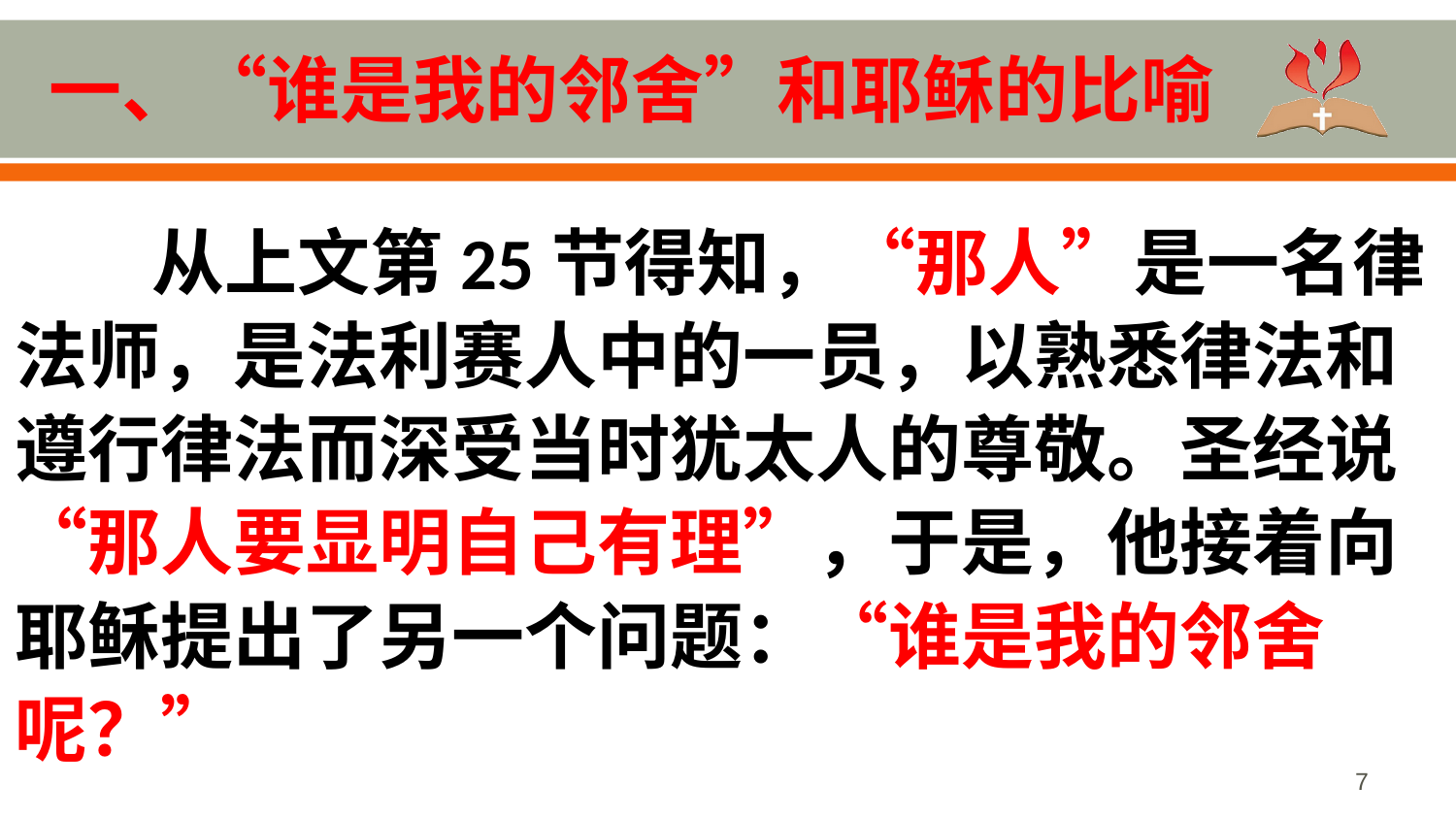

# 一、“谁是我的邻舍”和耶稣的比喻
从上文第25节得知，“那人”是一名律法师，是法利赛人中的一员，以熟悉律法和遵行律法而深受当时犹太人的尊敬。圣经说“那人要显明自己有理”，于是，他接着向耶稣提出了另一个问题：“谁是我的邻舍呢？”

7